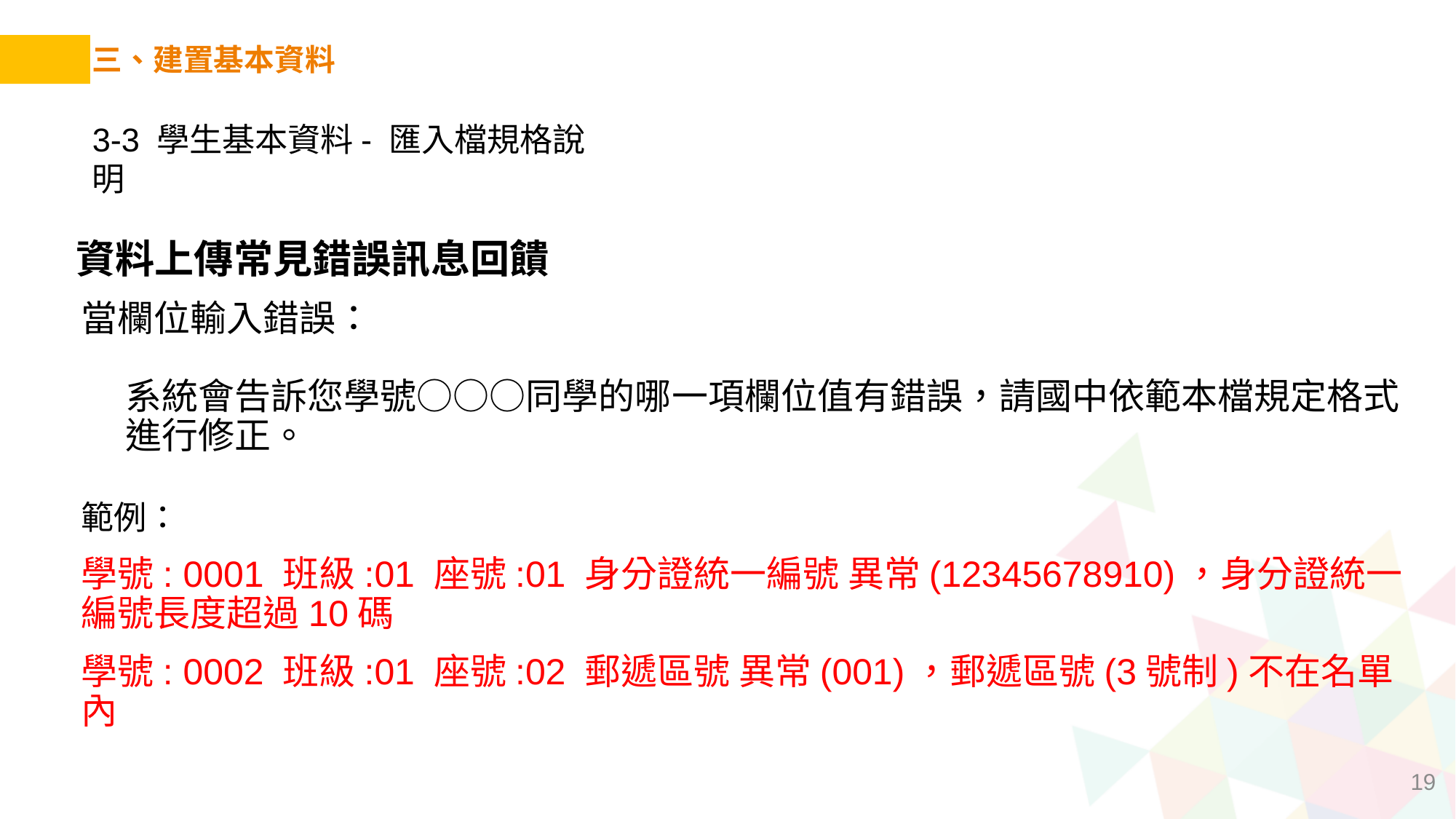

三、建置基本資料

3-3 學生基本資料- 匯入檔規格說明
資料上傳常見錯誤訊息回饋
當欄位輸入錯誤：

系統會告訴您學號○○○同學的哪一項欄位值有錯誤，請國中依範本檔規定格式進行修正。

範例：
學號: 0001 班級:01 座號:01 身分證統一編號 異常(12345678910)，身分證統一編號長度超過10碼
學號: 0002 班級:01 座號:02 郵遞區號 異常(001)，郵遞區號(3號制)不在名單內

19